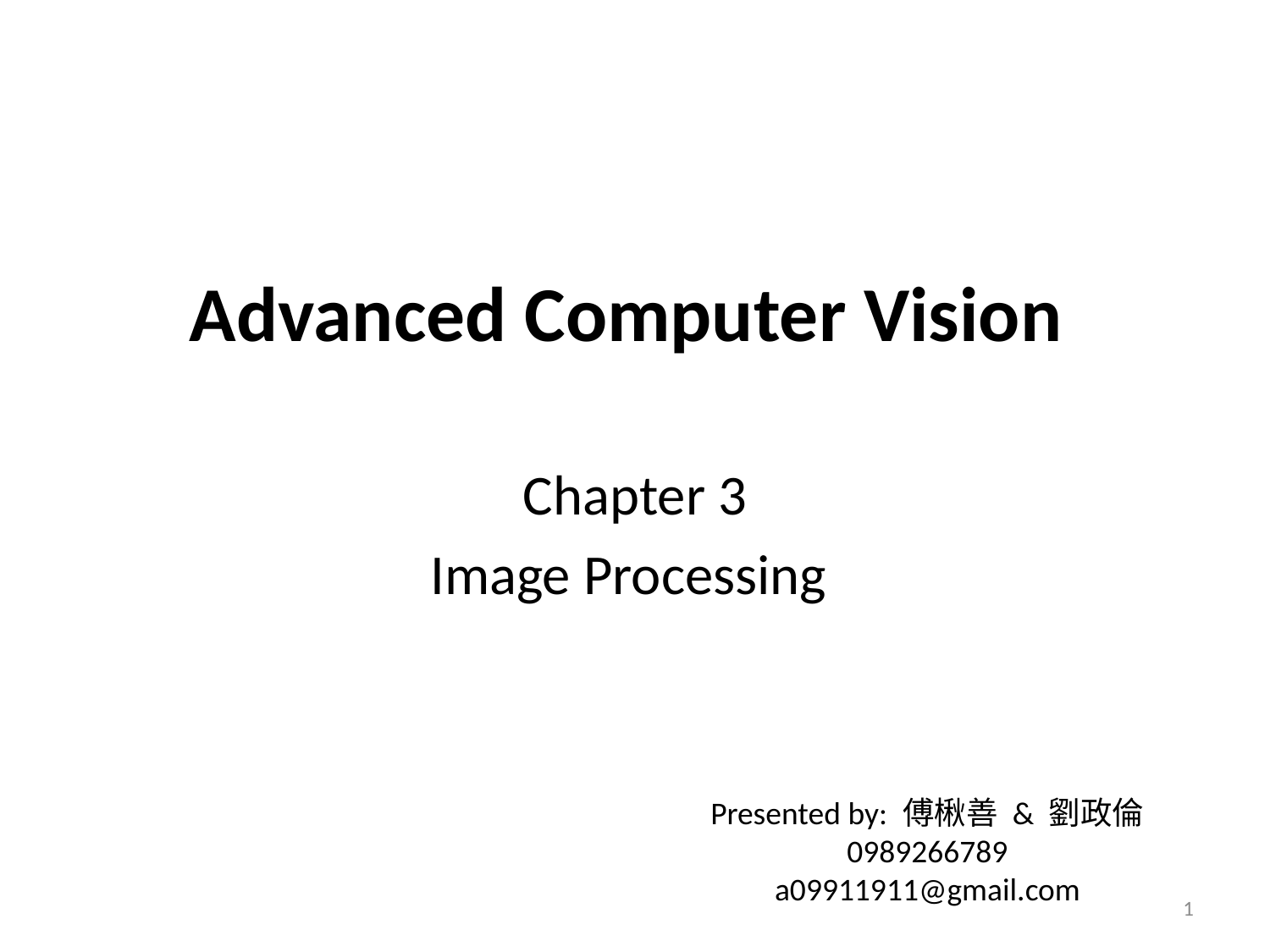

# Advanced Computer Vision
Chapter 3
Image Processing
Presented by: 傅楸善 & 劉政倫
0989266789
a09911911@gmail.com
1